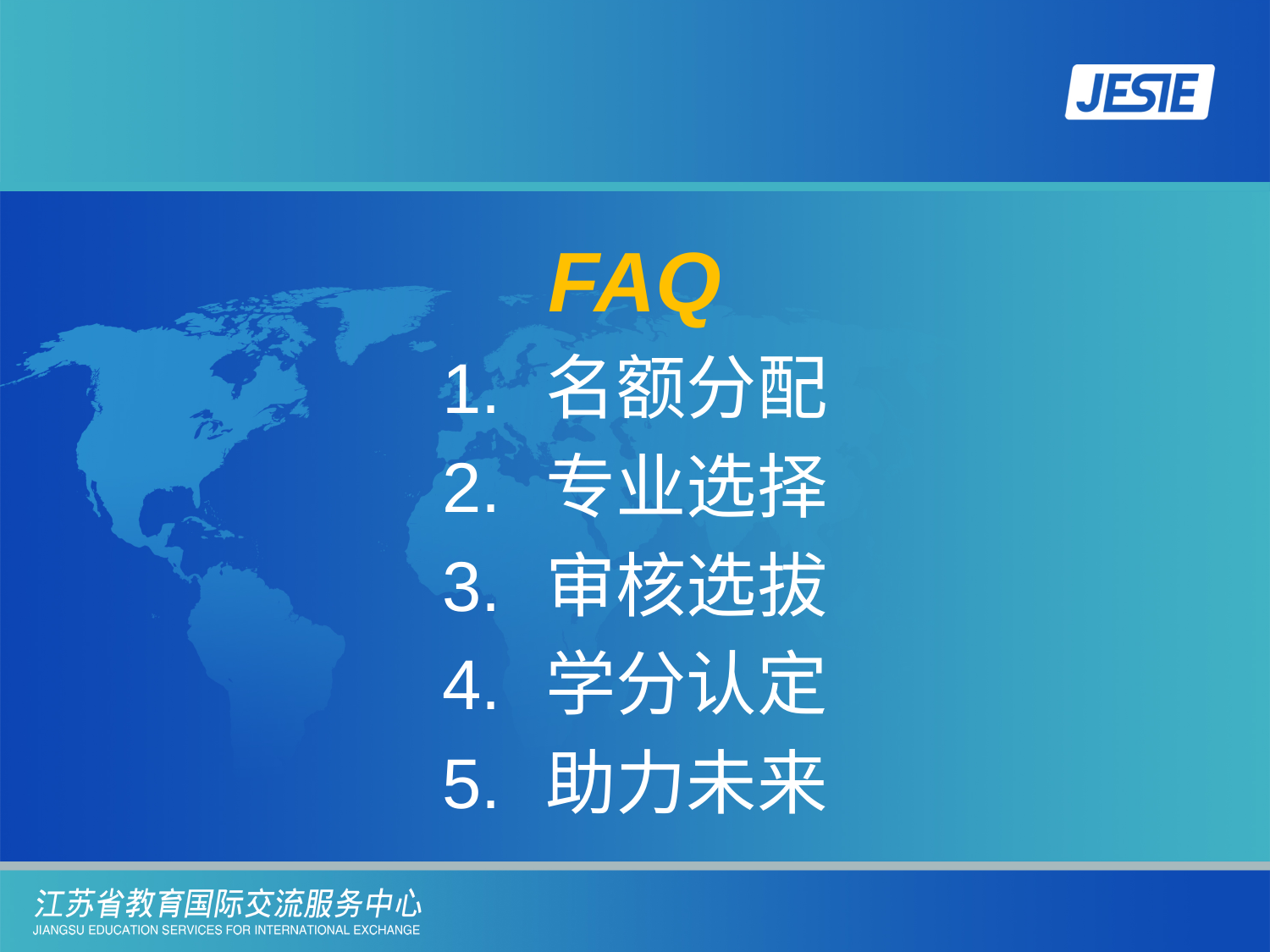

#

FAQ
名额分配
专业选择
审核选拔
学分认定
助力未来